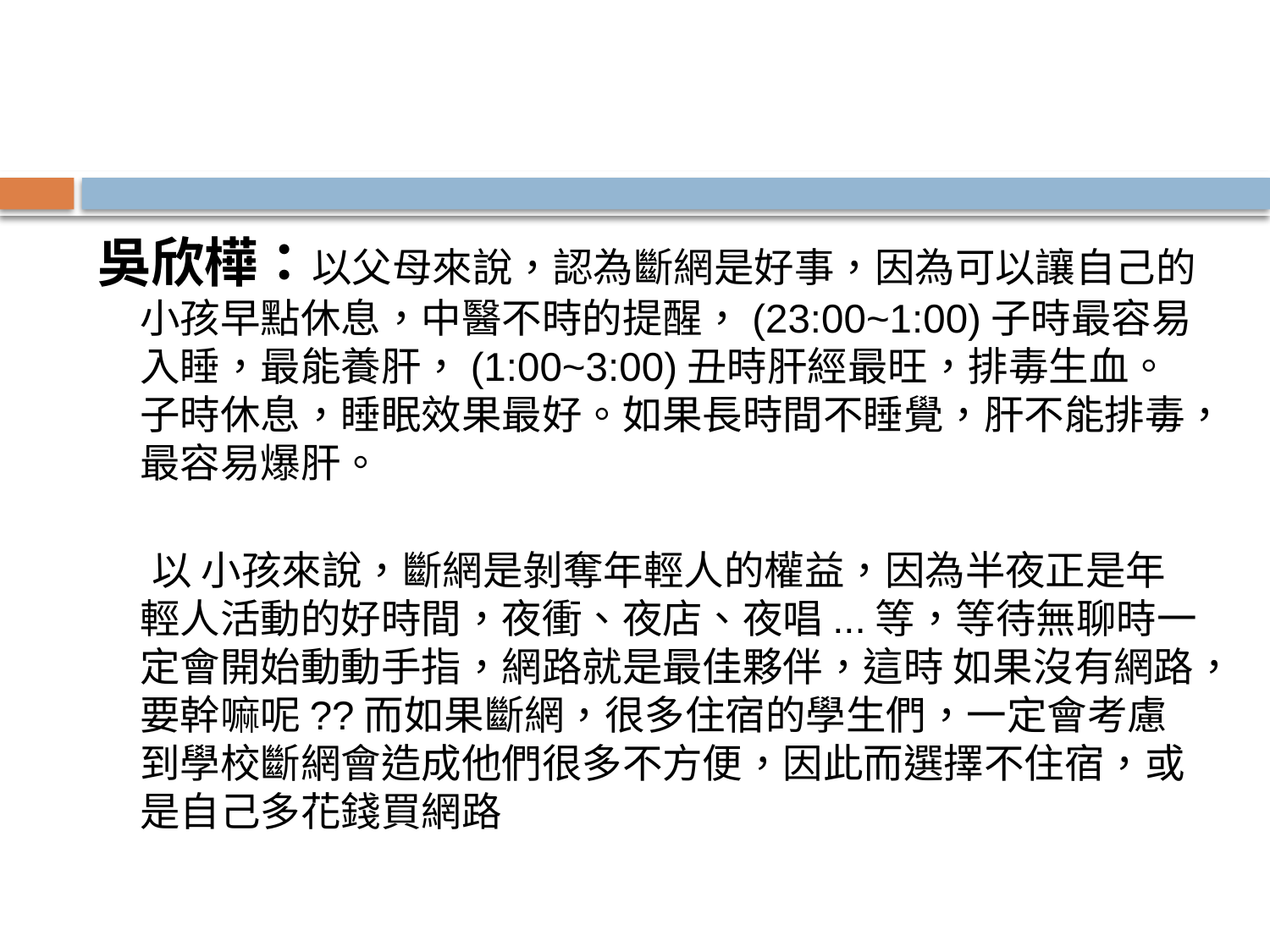

#
吳欣樺：以父母來說，認為斷網是好事，因為可以讓自己的小孩早點休息，中醫不時的提醒，(23:00~1:00)子時最容易入睡，最能養肝，(1:00~3:00)丑時肝經最旺，排毒生血。子時休息，睡眠效果最好。如果長時間不睡覺，肝不能排毒，最容易爆肝。
     以 小孩來說，斷網是剝奪年輕人的權益，因為半夜正是年輕人活動的好時間，夜衝、夜店、夜唱...等，等待無聊時一定會開始動動手指，網路就是最佳夥伴，這時 如果沒有網路，要幹嘛呢??而如果斷網，很多住宿的學生們，一定會考慮到學校斷網會造成他們很多不方便，因此而選擇不住宿，或是自己多花錢買網路